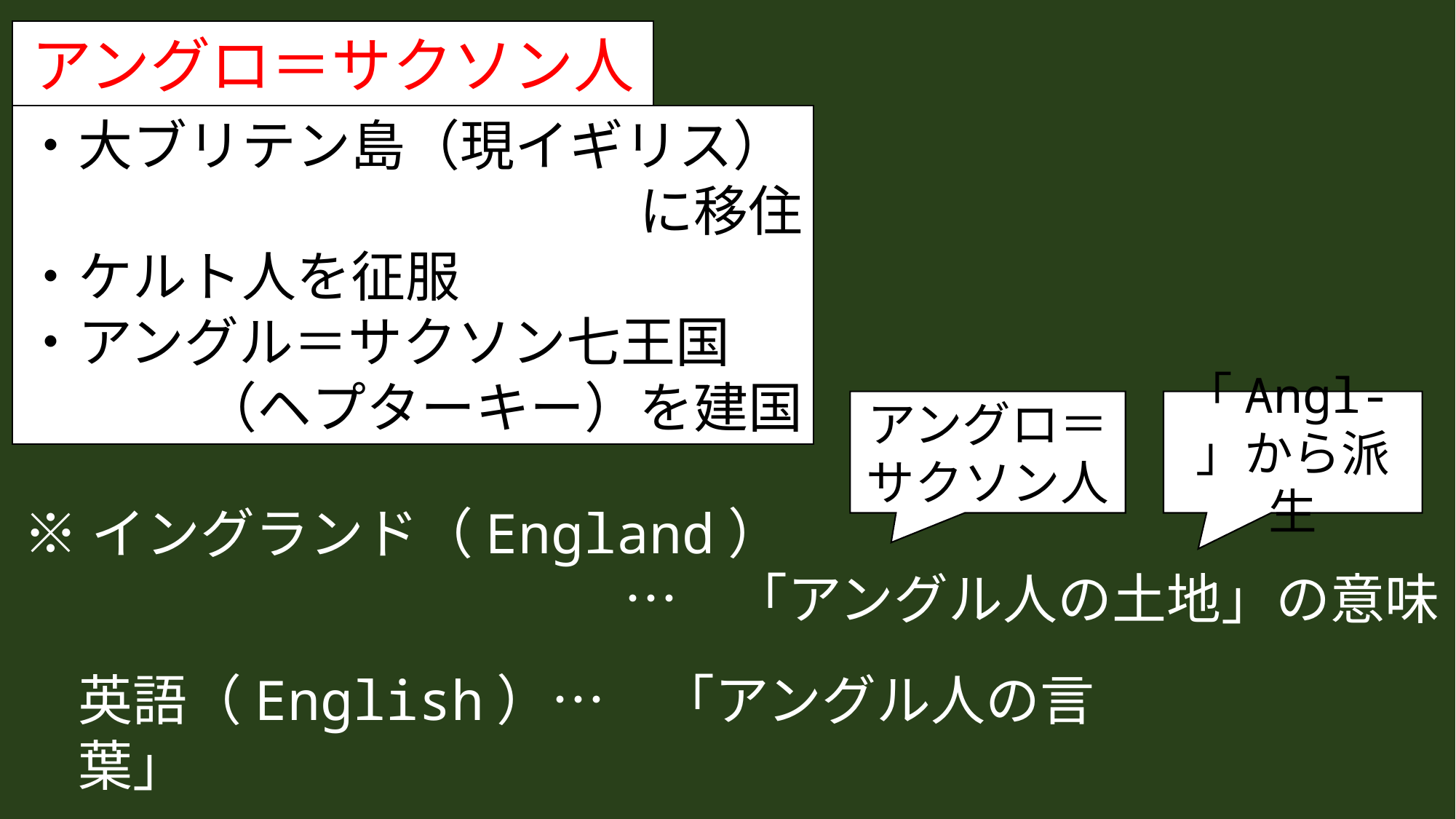

アングロ＝サクソン人
・大ブリテン島（現イギリス）
に移住
・ケルト人を征服
・アングル＝サクソン七王国
（ヘプターキー）を建国

アングロ＝サクソン人
「Angl-」から派生
※イングランド（England）
　　　　　　　　　　　…　「アングル人の土地」の意味
英語（English）…　「アングル人の言葉」